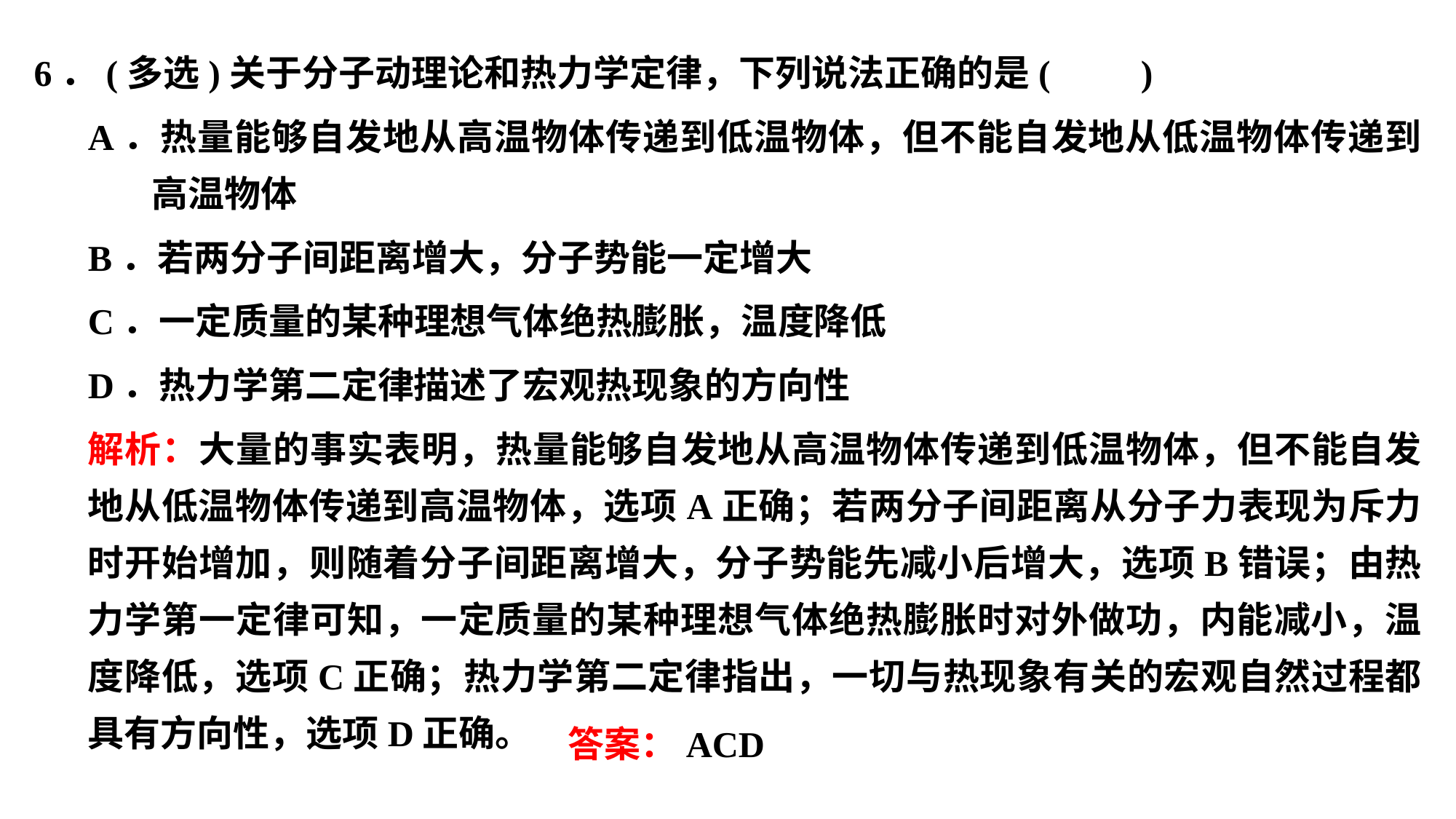

6．(多选)关于分子动理论和热力学定律，下列说法正确的是(　　)
A．热量能够自发地从高温物体传递到低温物体，但不能自发地从低温物体传递到高温物体
B．若两分子间距离增大，分子势能一定增大
C．一定质量的某种理想气体绝热膨胀，温度降低
D．热力学第二定律描述了宏观热现象的方向性
解析：大量的事实表明，热量能够自发地从高温物体传递到低温物体，但不能自发地从低温物体传递到高温物体，选项A正确；若两分子间距离从分子力表现为斥力时开始增加，则随着分子间距离增大，分子势能先减小后增大，选项B错误；由热力学第一定律可知，一定质量的某种理想气体绝热膨胀时对外做功，内能减小，温度降低，选项C正确；热力学第二定律指出，一切与热现象有关的宏观自然过程都具有方向性，选项D正确。

答案：ACD